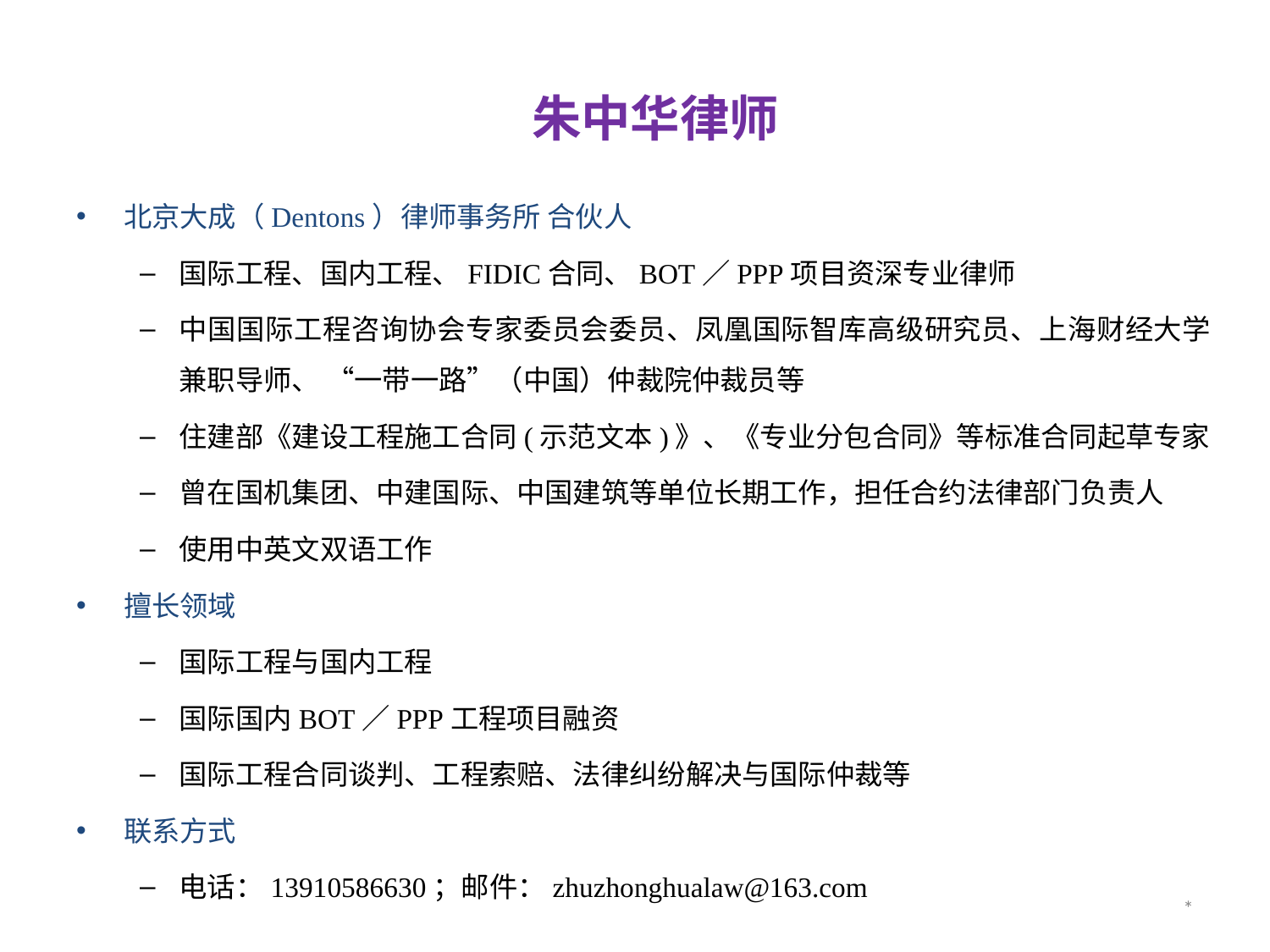

# 朱中华律师
北京大成（Dentons）律师事务所 合伙人
国际工程、国内工程、FIDIC合同、BOT／PPP项目资深专业律师
中国国际工程咨询协会专家委员会委员、凤凰国际智库高级研究员、上海财经大学兼职导师、 “一带一路”（中国）仲裁院仲裁员等
住建部《建设工程施工合同(示范文本)》、《专业分包合同》等标准合同起草专家
曾在国机集团、中建国际、中国建筑等单位长期工作，担任合约法律部门负责人
使用中英文双语工作
擅长领域
国际工程与国内工程
国际国内BOT／PPP工程项目融资
国际工程合同谈判、工程索赔、法律纠纷解决与国际仲裁等
联系方式
电话：13910586630；邮件：zhuzhonghualaw@163.com
*